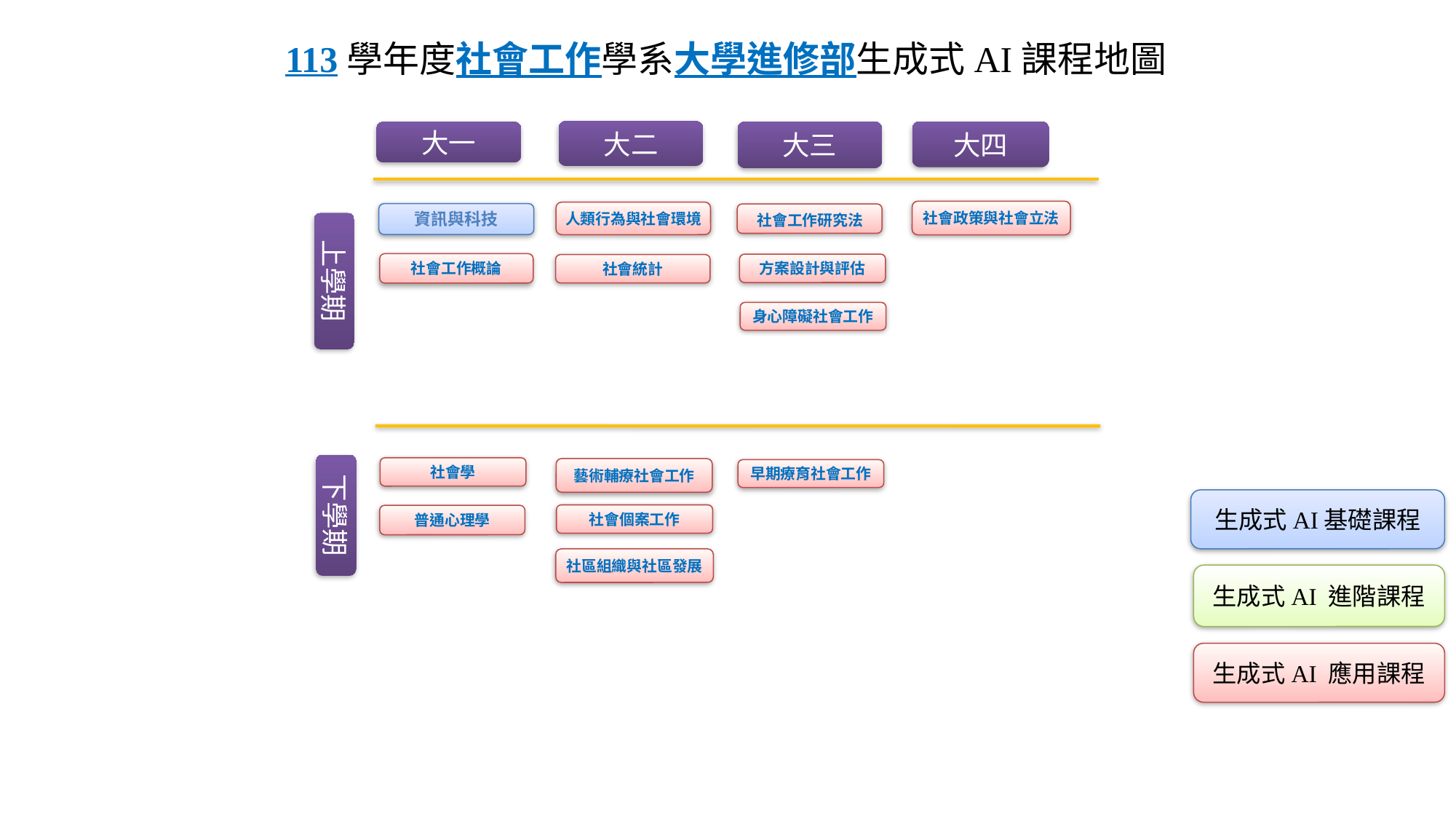

113學年度社會工作學系大學進修部生成式AI課程地圖
大三

大二

大四

大一

社會政策與社會立法
人類行為與社會環境
資訊與科技

社會工作研究法

上學期
社會工作概論
方案設計與評估
社會統計
身心障礙社會工作

下學期

社會學
藝術輔療社會工作
早期療育社會工作

生成式AI基礎課程
社會個案工作

普通心理學
社區組織與社區發展

生成式AI 進階課程
生成式AI 應用課程